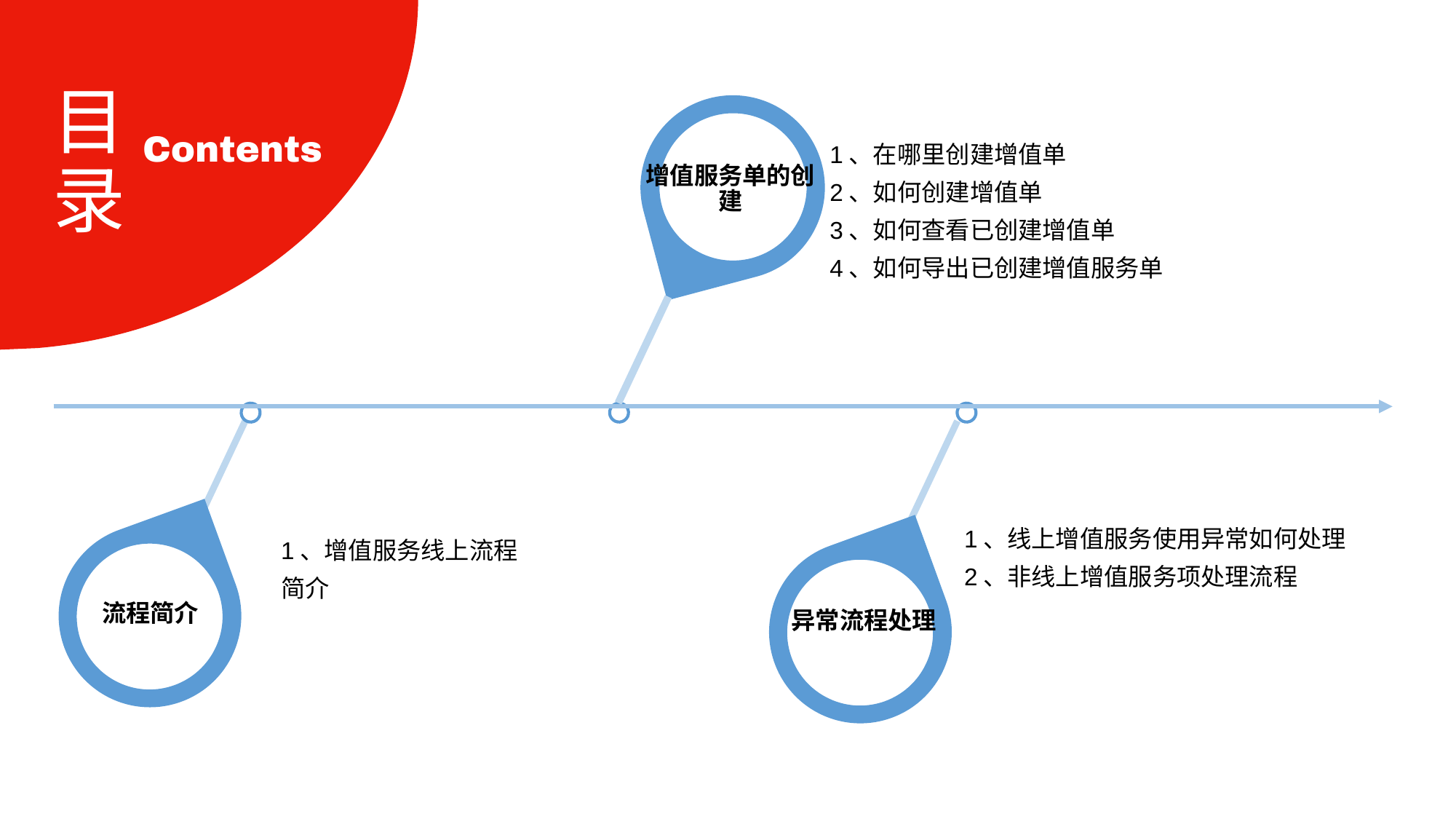

目录

Contents
1、在哪里创建增值单
2、如何创建增值单
3、如何查看已创建增值单
4、如何导出已创建增值服务单
增值服务单的创建

1、线上增值服务使用异常如何处理
2、非线上增值服务项处理流程
1、增值服务线上流程简介
流程简介
异常流程处理